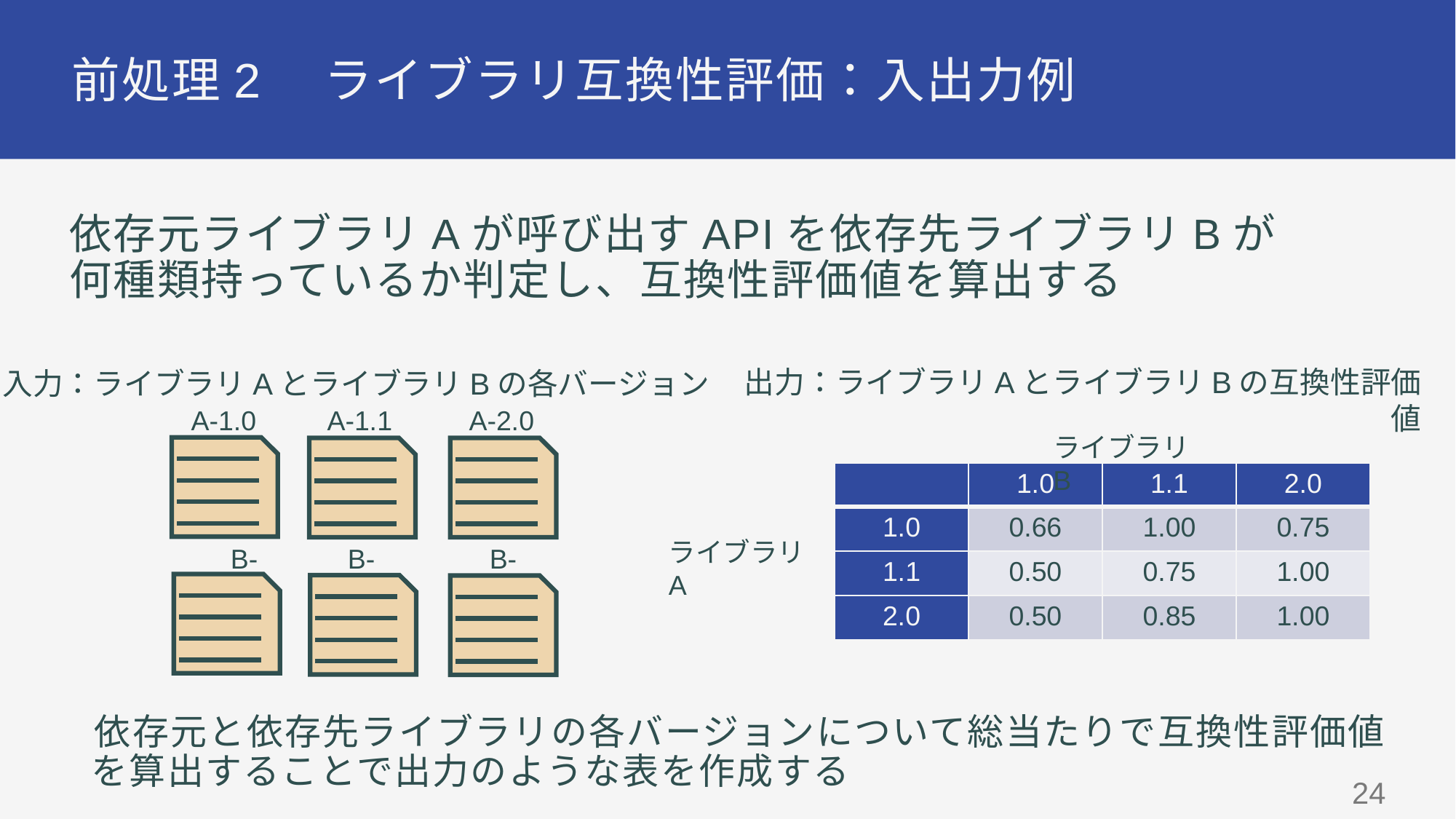

# 前処理2　ライブラリ互換性評価：入出力例
依存元ライブラリAが呼び出すAPIを依存先ライブラリBが
何種類持っているか判定し、互換性評価値を算出する
出力：ライブラリAとライブラリBの互換性評価値
入力：ライブラリAとライブラリBの各バージョン
A-1.0
A-1.1
A-2.0
ライブラリB

|  | 1.0 | 1.1 | 2.0 |
| --- | --- | --- | --- |
| 1.0 | 0.66 | 1.00 | 0.75 |
| 1.1 | 0.50 | 0.75 | 1.00 |
| 2.0 | 0.50 | 0.85 | 1.00 |
ライブラリA
B-1.0
B-1.1
B-2.0

依存元と依存先ライブラリの各バージョンについて総当たりで互換性評価値を算出することで出力のような表を作成する
24